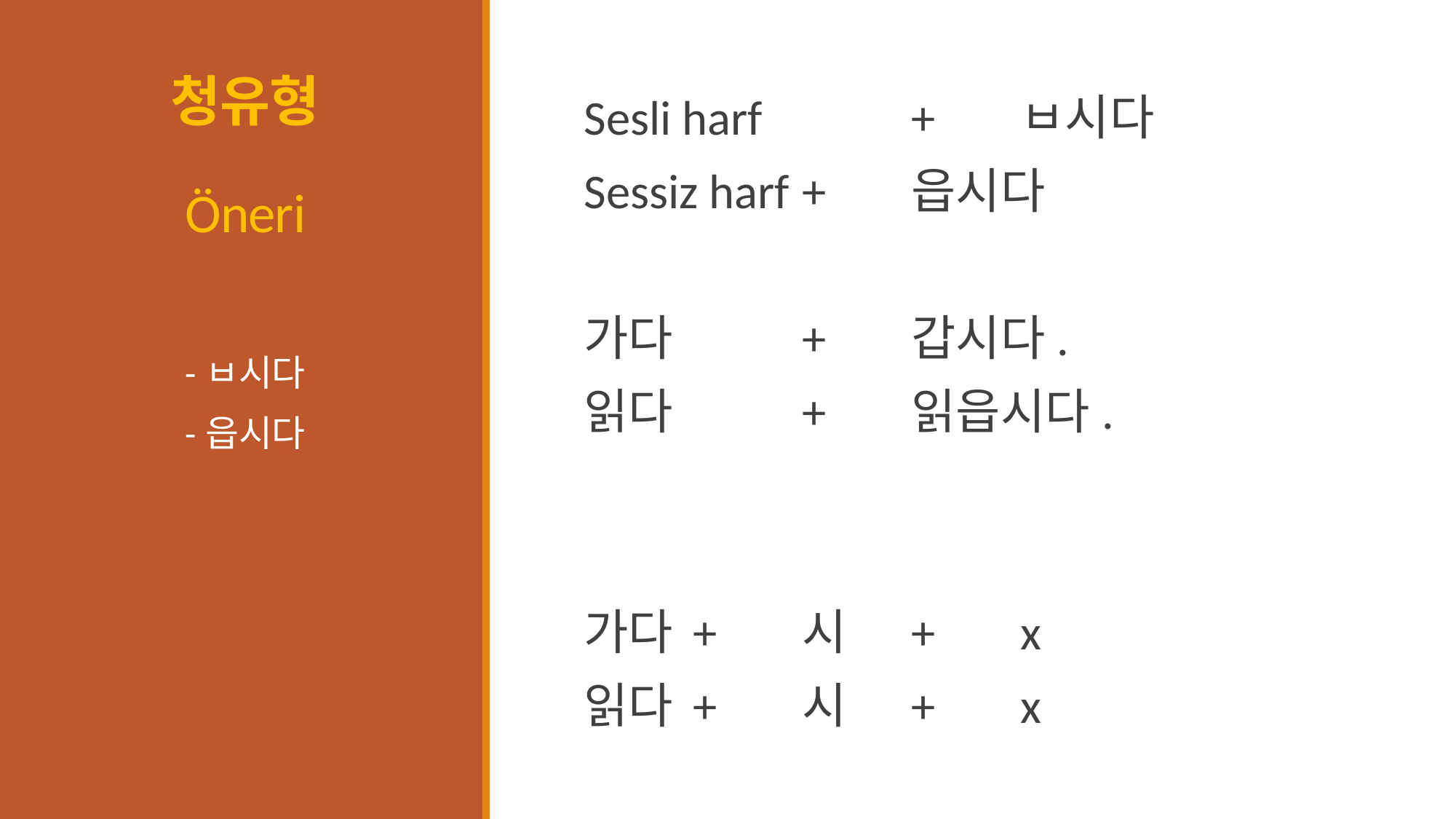

# 청유형 Öneri
Sesli harf 		+ 	ㅂ시다
Sessiz harf 	+	읍시다

가다		+	갑시다.
읽다		+	읽읍시다.

가다	+	시	+	x
읽다	+	시	+	x
-ㅂ시다
-읍시다